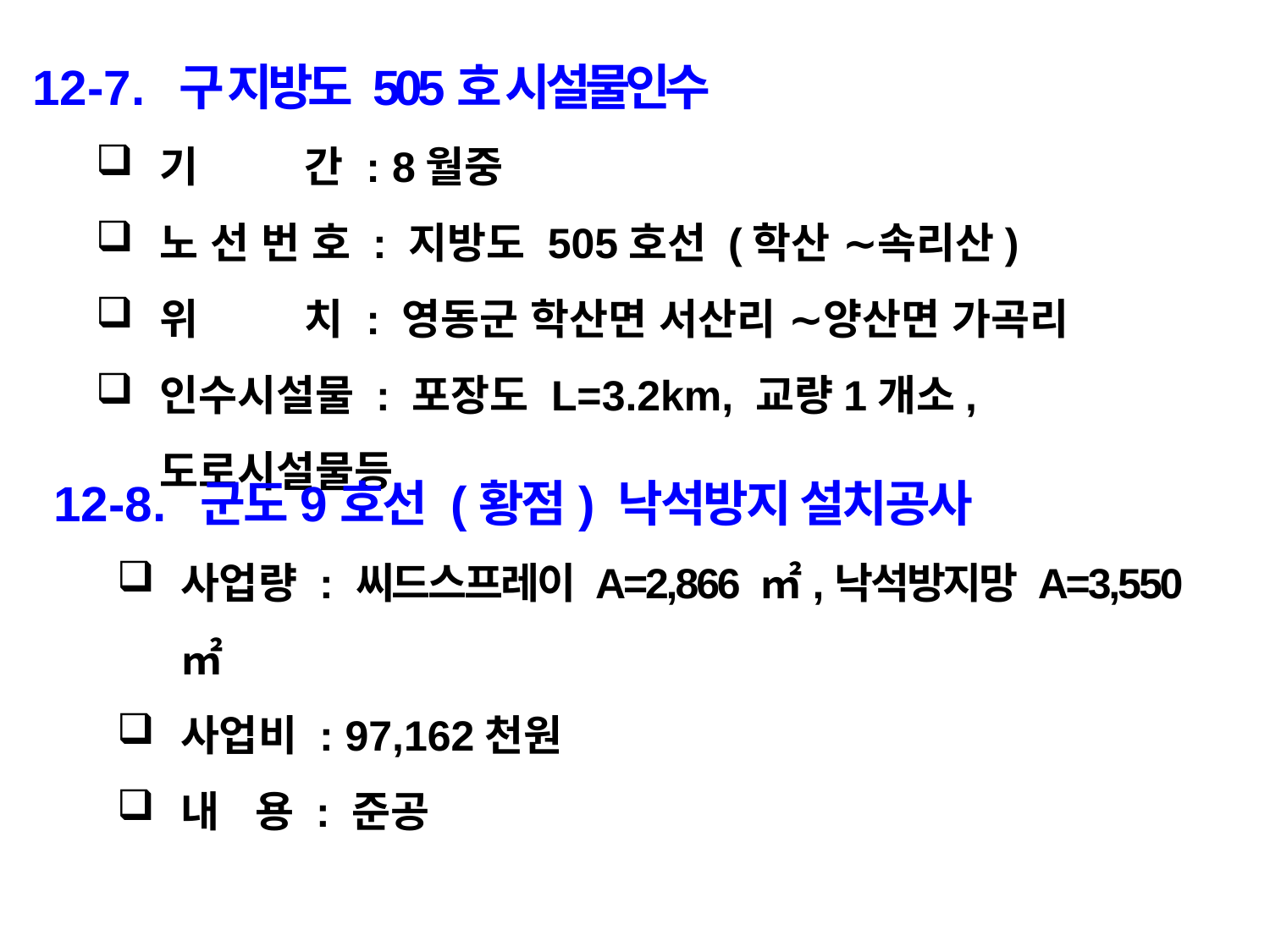

12-7.  구 지방도 505호 시설물인수
기         간 : 8월중
노 선 번 호 : 지방도 505호선 (학산 ∼속리산)
위         치 : 영동군 학산면 서산리 ∼양산면 가곡리
인수시설물 : 포장도 L=3.2km, 교량1개소, 도로시설물등
12-8.  군도9호선 (황점) 낙석방지 설치공사
사업량 : 씨드스프레이 A=2,866 ㎡,낙석방지망 A=3,550㎡
사업비 : 97,162천원
내   용 : 준공